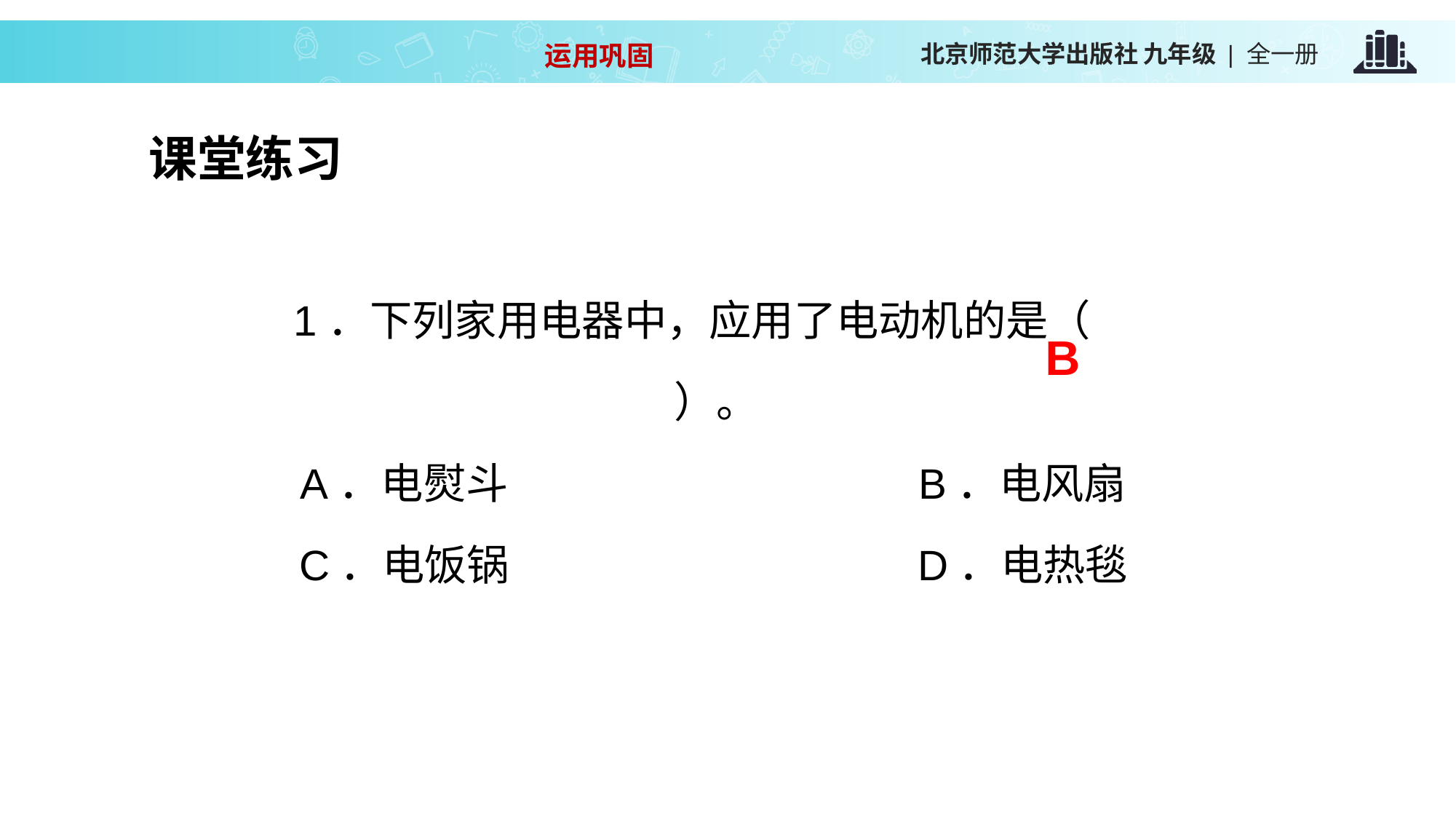

运用巩固
课堂练习
1．下列家用电器中，应用了电动机的是（　　）。
A．电熨斗　　　　　　　		B．电风扇
C．电饭锅  				D．电热毯
B